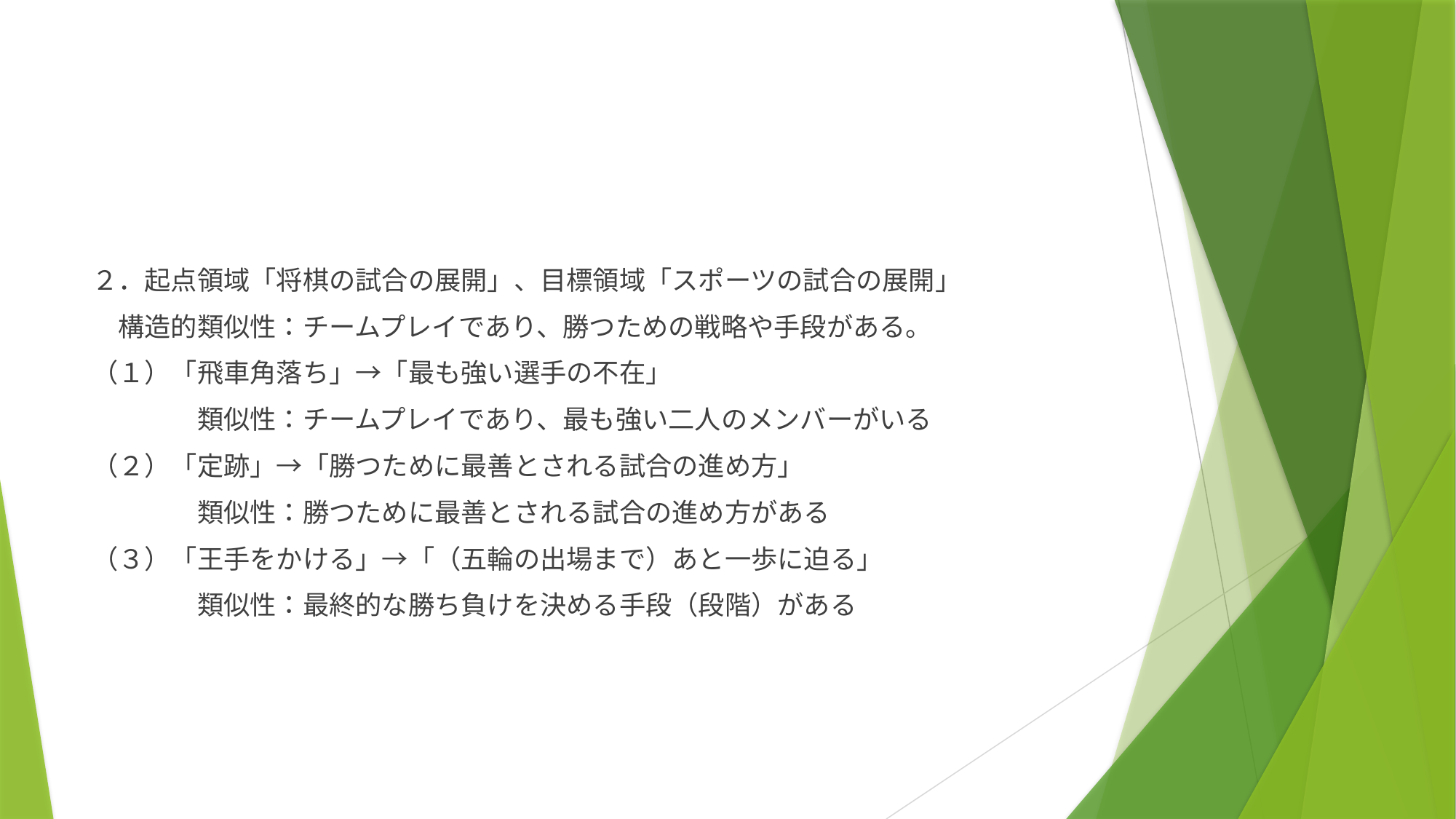

#
２．起点領域「将棋の試合の展開」、目標領域「スポーツの試合の展開」
　構造的類似性：チームプレイであり、勝つための戦略や手段がある。
（１）「飛車角落ち」→「最も強い選手の不在」
　　　　類似性：チームプレイであり、最も強い二人のメンバーがいる
（２）「定跡」→「勝つために最善とされる試合の進め方」
　　　　類似性：勝つために最善とされる試合の進め方がある
（３）「王手をかける」→「（五輪の出場まで）あと一歩に迫る」
　　　　類似性：最終的な勝ち負けを決める手段（段階）がある